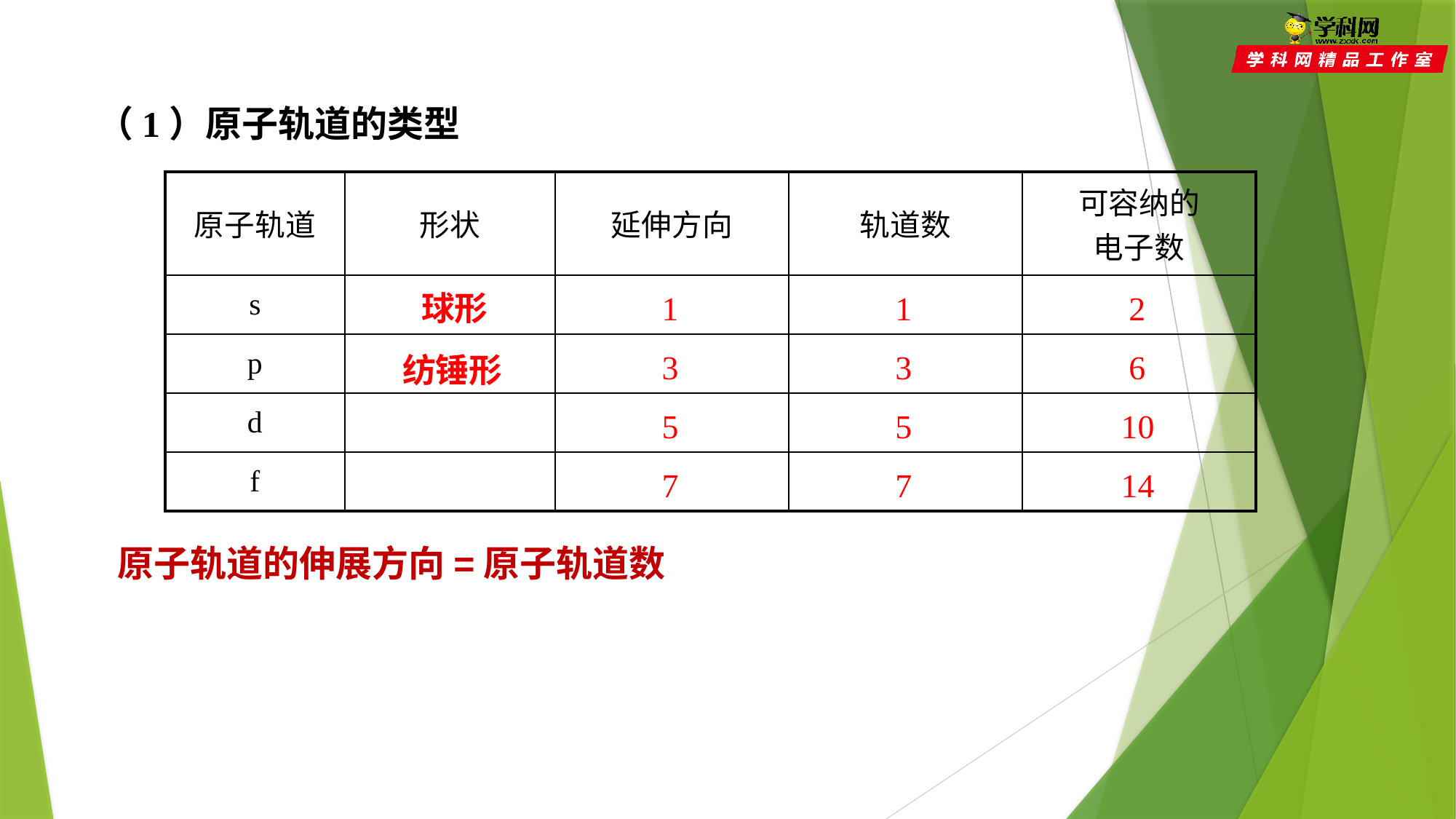

（1）原子轨道的类型
| 原子轨道 | 形状 | 延伸方向 | 轨道数 | 可容纳的 电子数 |
| --- | --- | --- | --- | --- |
| s |  |  |  |  |
| p |  |  |  |  |
| d | ­­­­­ |  |  |  |
| f | ­­­­­ |  |  |  |
1
1
2
球形
3
3
6
纺锤形
5
5
10
7
7
14
原子轨道的伸展方向=原子轨道数